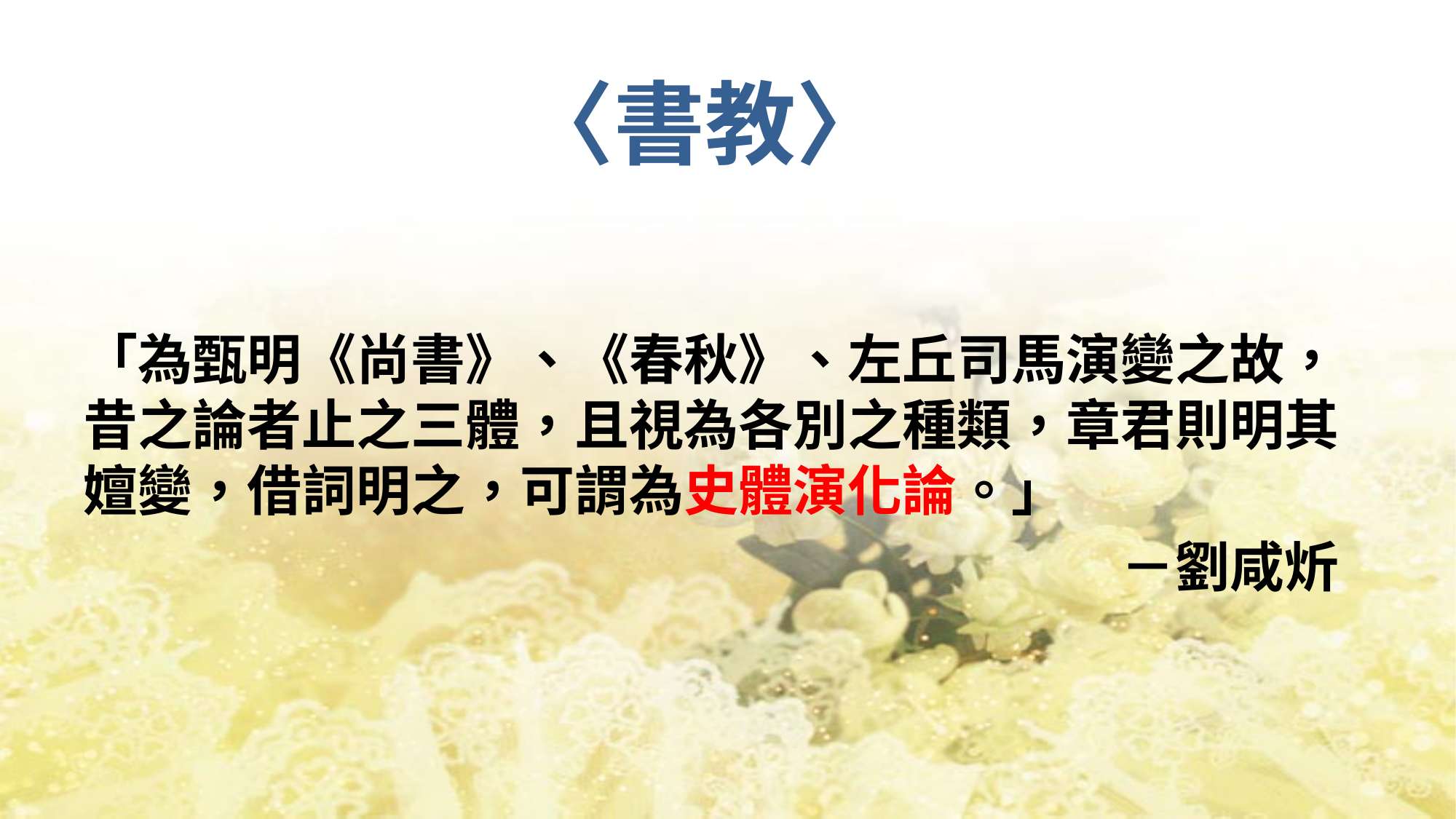

〈書教〉
「為甄明《尚書》、《春秋》、左丘司馬演變之故，昔之論者止之三體，且視為各別之種類，章君則明其嬗變，借詞明之，可謂為史體演化論。」
　　　　　　　　　　　　　　　　　　　－劉咸炘